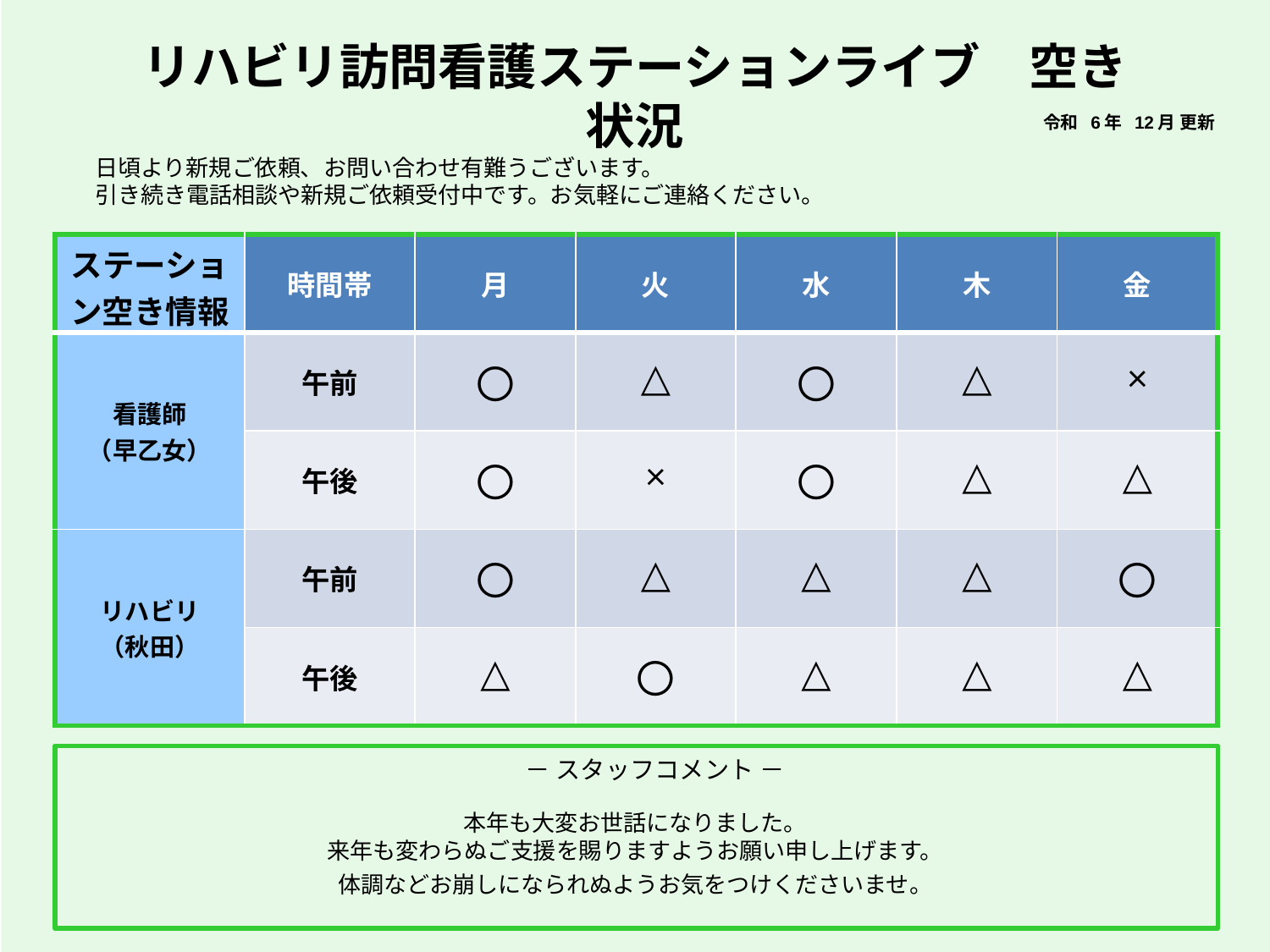

【看護師】【
リハビリ訪問看護ステーションライブ　空き状況
令和  6年  12月 更新
日頃より新規ご依頼、お問い合わせ有難うございます。
引き続き電話相談や新規ご依頼受付中です。お気軽にご連絡ください。
| ステーション空き情報 | 時間帯 | 月 | 火 | 水 | 木 | 金 |
| --- | --- | --- | --- | --- | --- | --- |
| 看護師 （早乙女） | 午前 | 〇 | △ | 〇 | △ | × |
|  | 午後 | 〇 | × | 〇 | △ | △ |
| リハビリ （秋田） | 午前 | 〇 | △ | △ | △ | 〇 |
|  | 午後 | △ | 〇 | △ | △ | △ |

－ スタッフコメント －

本年も大変お世話になりました。
来年も変わらぬご支援を賜りますようお願い申し上げます。

体調などお崩しになられぬようお気をつけくださいませ。